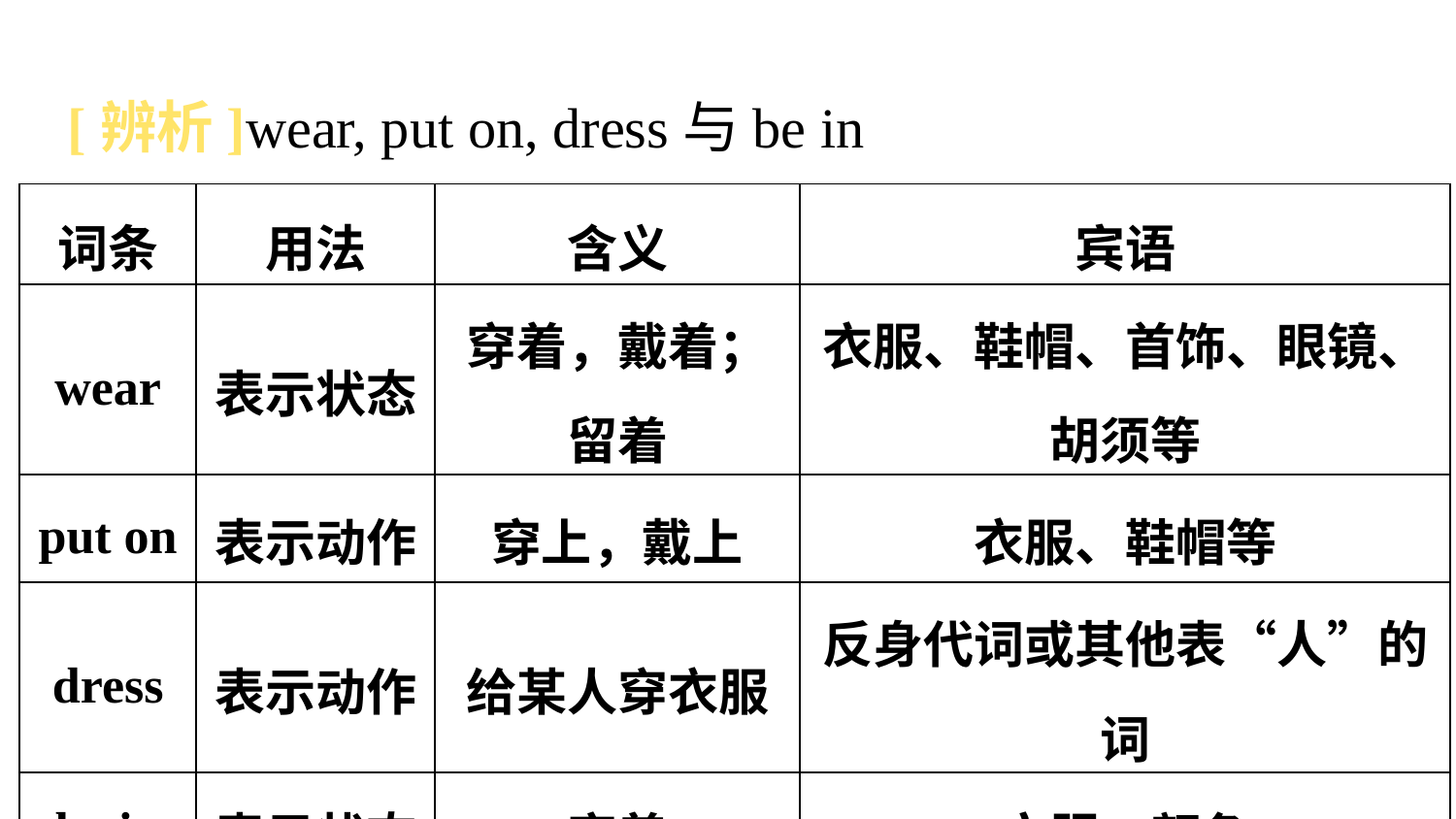

[辨析]wear, put on, dress与be in
| 词条 | 用法 | 含义 | 宾语 |
| --- | --- | --- | --- |
| wear | 表示状态 | 穿着，戴着；留着 | 衣服、鞋帽、首饰、眼镜、胡须等 |
| put on | 表示动作 | 穿上，戴上 | 衣服、鞋帽等 |
| dress | 表示动作 | 给某人穿衣服 | 反身代词或其他表“人”的词 |
| be in | 表示状态 | 穿着 | 衣服、颜色 |